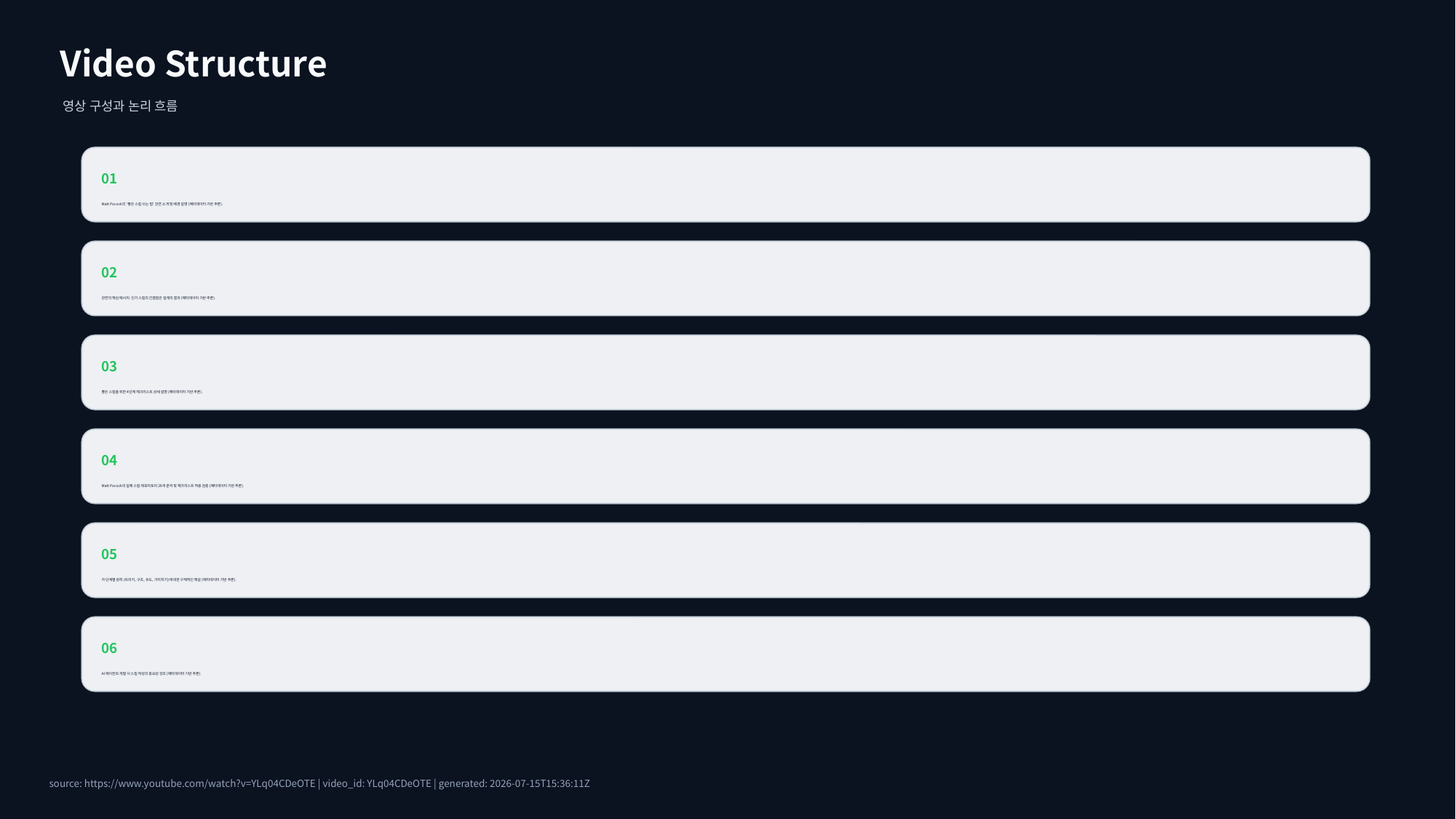

Video Structure
영상 구성과 논리 흐름

01
Matt Pocock의 '좋은 스킬 쓰는 법' 강연 소개 및 배경 설명 (메타데이터 기반 추론).

02
강연의 핵심 메시지: 인기 스킬의 간결함은 설계의 결과 (메타데이터 기반 추론).

03
좋은 스킬을 위한 4단계 체크리스트 상세 설명 (메타데이터 기반 추론).

04
Matt Pocock의 실제 스킬 레포지토리 29개 분석 및 체크리스트 적용 검증 (메타데이터 기반 추론).

05
각 단계별 원칙 (트리거, 구조, 유도, 가지치기)에 대한 구체적인 해설 (메타데이터 기반 추론).

06
AI 에이전트 개발 시 스킬 작성의 중요성 강조 (메타데이터 기반 추론).
source: https://www.youtube.com/watch?v=YLq04CDeOTE | video_id: YLq04CDeOTE | generated: 2026-07-15T15:36:11Z